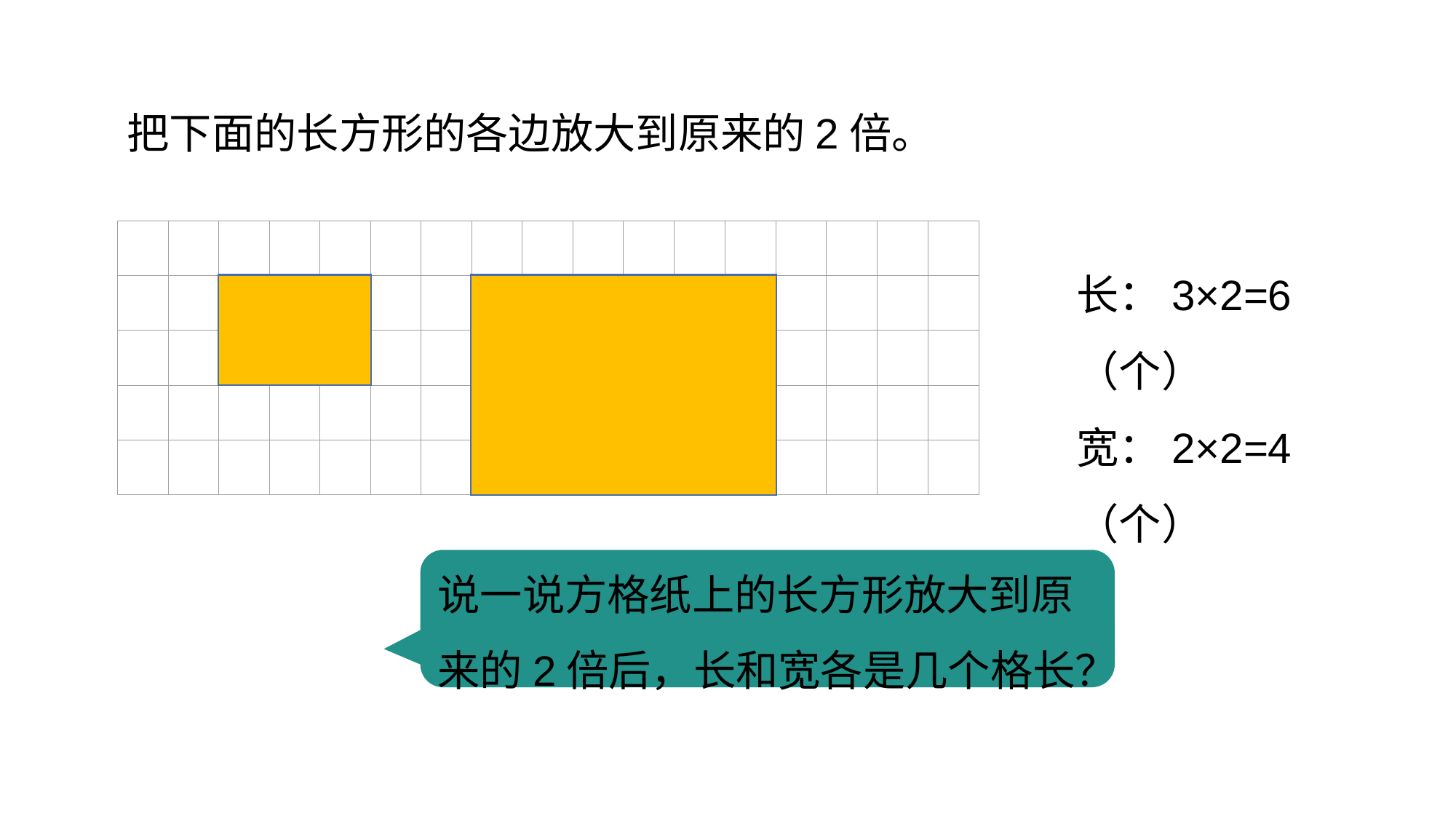

把下面的长方形的各边放大到原来的2倍。

长：3×2=6（个）
宽：2×2=4（个）

说一说方格纸上的长方形放大到原来的2倍后，长和宽各是几个格长？